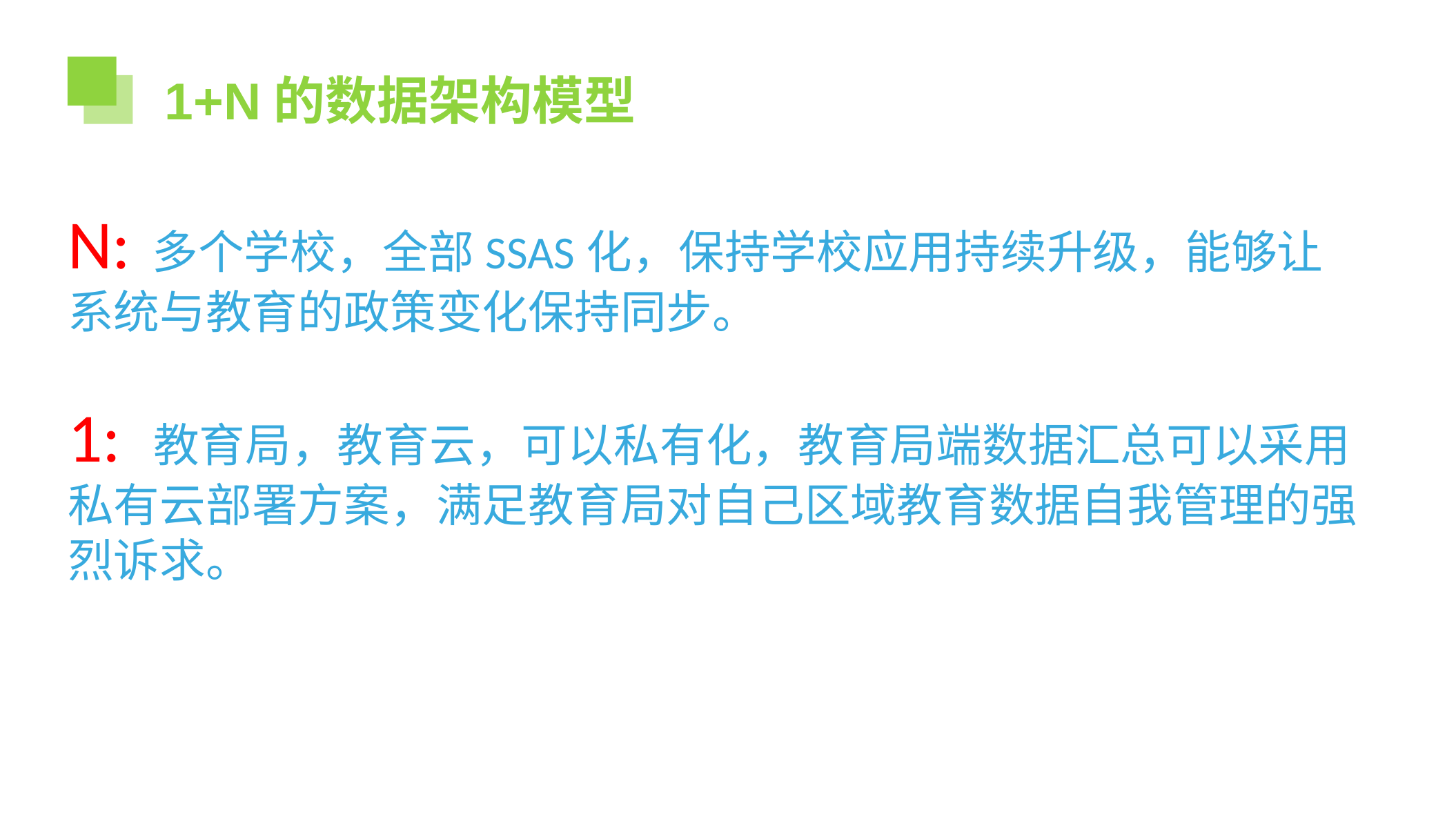

1+N的数据架构模型
N: 多个学校，全部SSAS化，保持学校应用持续升级，能够让系统与教育的政策变化保持同步。

1: 教育局，教育云，可以私有化，教育局端数据汇总可以采用私有云部署方案，满足教育局对自己区域教育数据自我管理的强烈诉求。